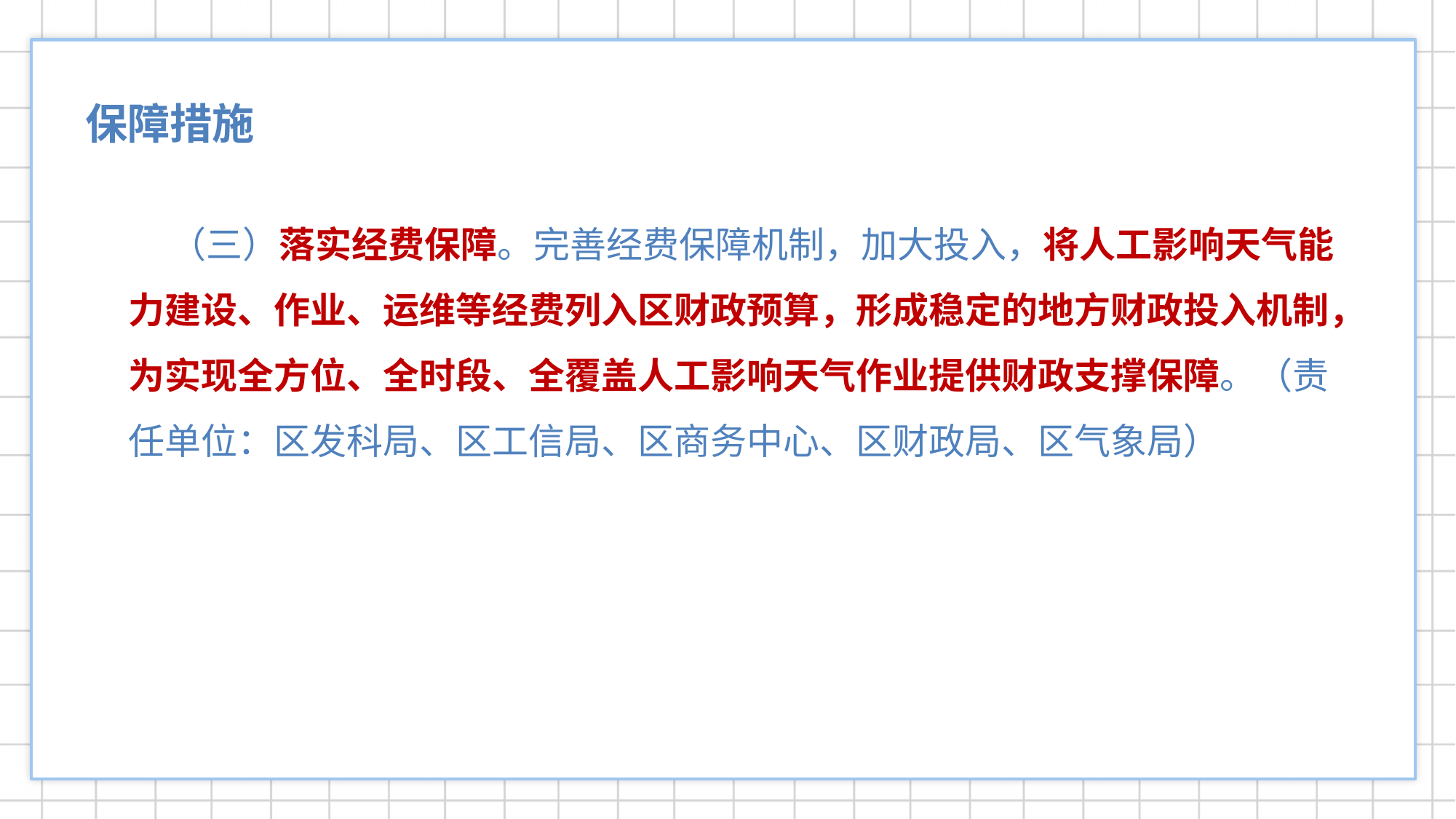

保障措施
    （三）落实经费保障。完善经费保障机制，加大投入，将人工影响天气能力建设、作业、运维等经费列入区财政预算，形成稳定的地方财政投入机制，为实现全方位、全时段、全覆盖人工影响天气作业提供财政支撑保障。（责任单位：区发科局、区工信局、区商务中心、区财政局、区气象局）